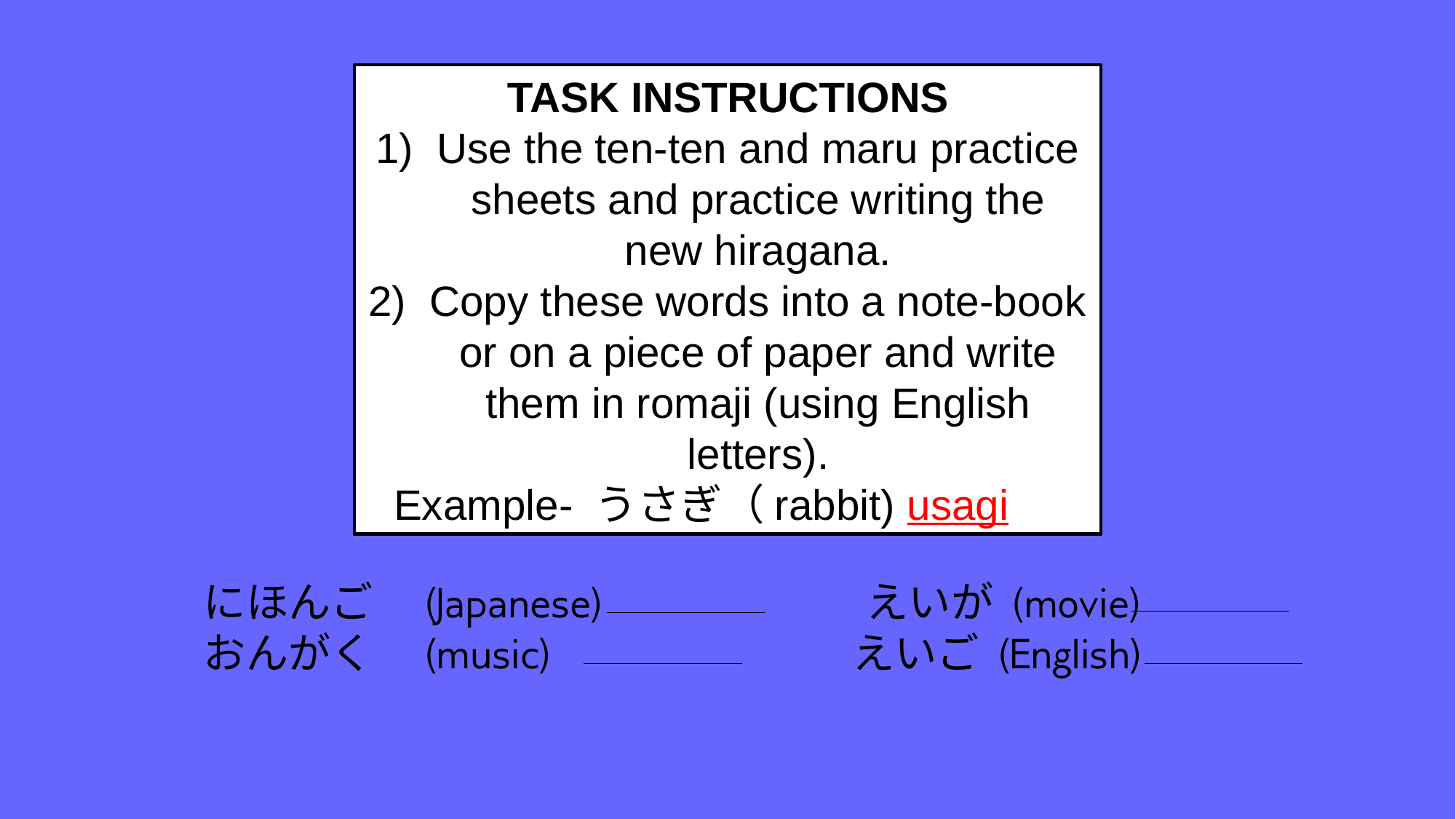

TASK INSTRUCTIONS
Use the ten-ten and maru practice sheets and practice writing the new hiragana.
Copy these words into a note-book or on a piece of paper and write them in romaji (using English letters).
Example- うさぎ（rabbit) usagi
にほんご　(Japanese)　　　　　　えいが (movie)
おんがく　(music)　　　　　　    えいご (English)